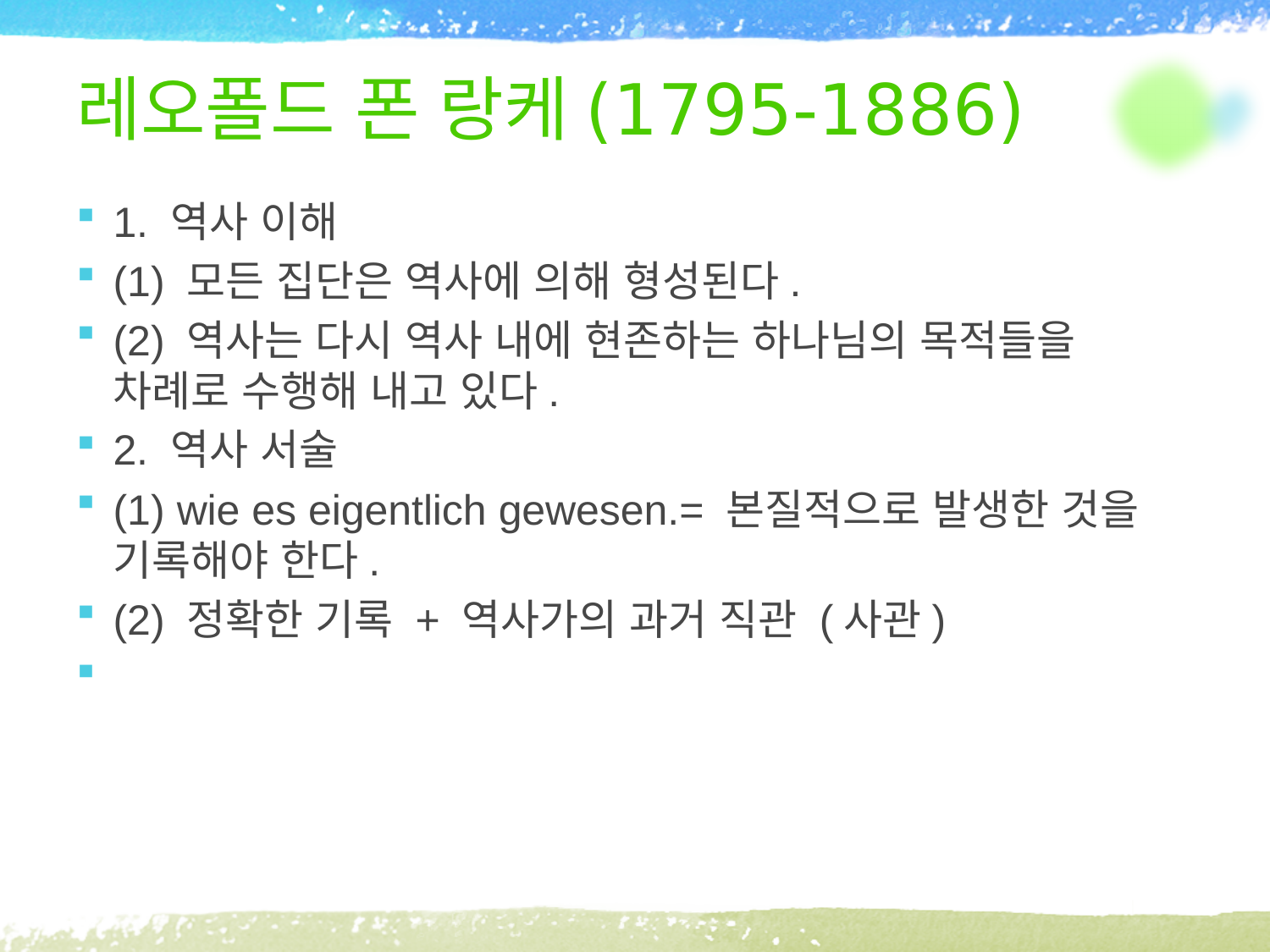

# 레오폴드 폰 랑케(1795-1886)
1. 역사 이해
(1) 모든 집단은 역사에 의해 형성된다.
(2) 역사는 다시 역사 내에 현존하는 하나님의 목적들을 차례로 수행해 내고 있다.
2. 역사 서술
(1) wie es eigentlich gewesen.= 본질적으로 발생한 것을 기록해야 한다.
(2) 정확한 기록 + 역사가의 과거 직관 (사관)